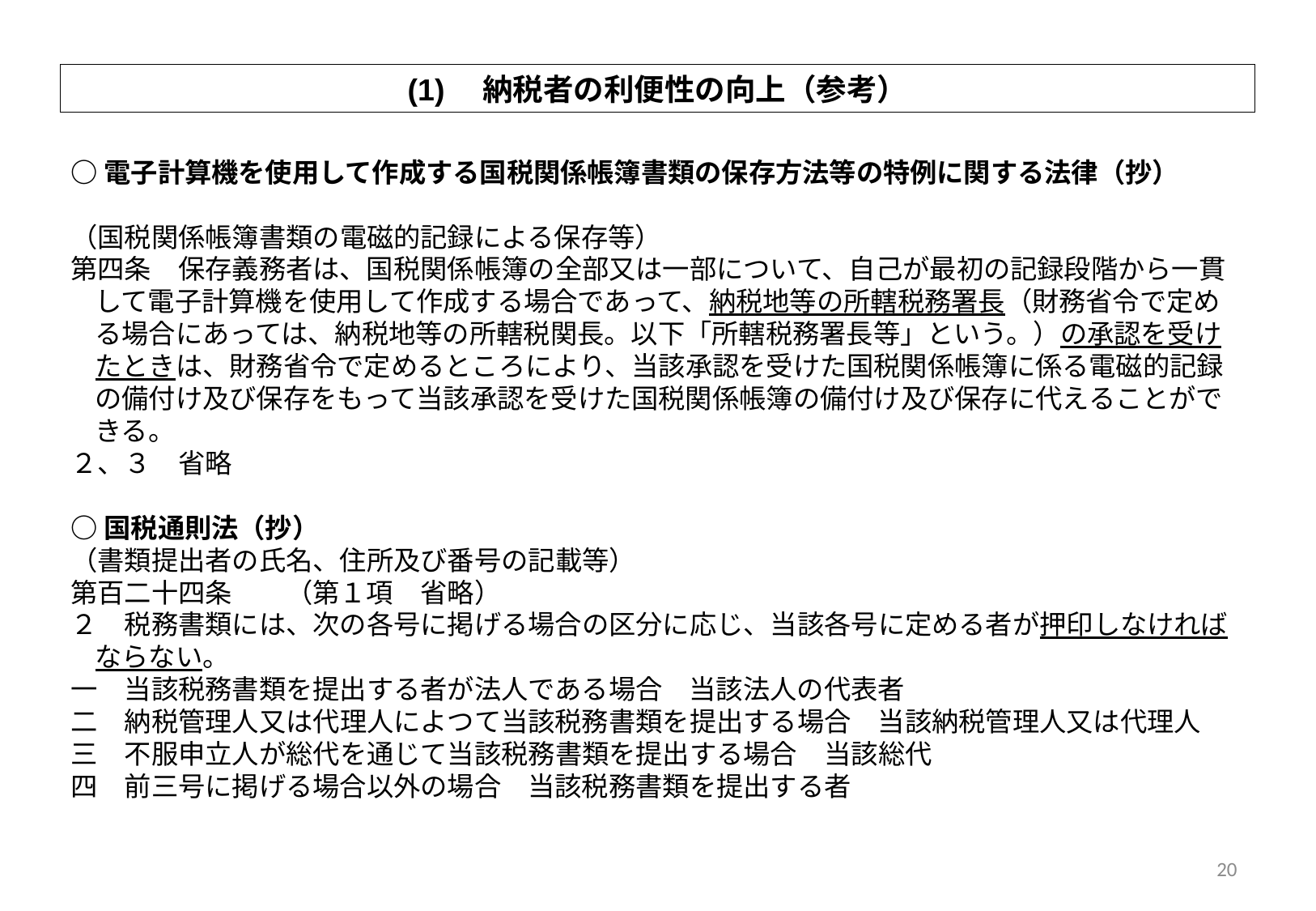

(1)　納税者の利便性の向上（参考）

○電子計算機を使用して作成する国税関係帳簿書類の保存方法等の特例に関する法律（抄）

（国税関係帳簿書類の電磁的記録による保存等）
第四条　保存義務者は、国税関係帳簿の全部又は一部について、自己が最初の記録段階から一貫して電子計算機を使用して作成する場合であって、納税地等の所轄税務署長（財務省令で定める場合にあっては、納税地等の所轄税関長。以下「所轄税務署長等」という。）の承認を受けたときは、財務省令で定めるところにより、当該承認を受けた国税関係帳簿に係る電磁的記録の備付け及び保存をもって当該承認を受けた国税関係帳簿の備付け及び保存に代えることができる。
２、３　省略

○国税通則法（抄）
（書類提出者の氏名、住所及び番号の記載等）
第百二十四条　　（第１項　省略）
２　税務書類には、次の各号に掲げる場合の区分に応じ、当該各号に定める者が押印しなければならない。
一　当該税務書類を提出する者が法人である場合　当該法人の代表者
二　納税管理人又は代理人によつて当該税務書類を提出する場合　当該納税管理人又は代理人
三　不服申立人が総代を通じて当該税務書類を提出する場合　当該総代
四　前三号に掲げる場合以外の場合　当該税務書類を提出する者

20